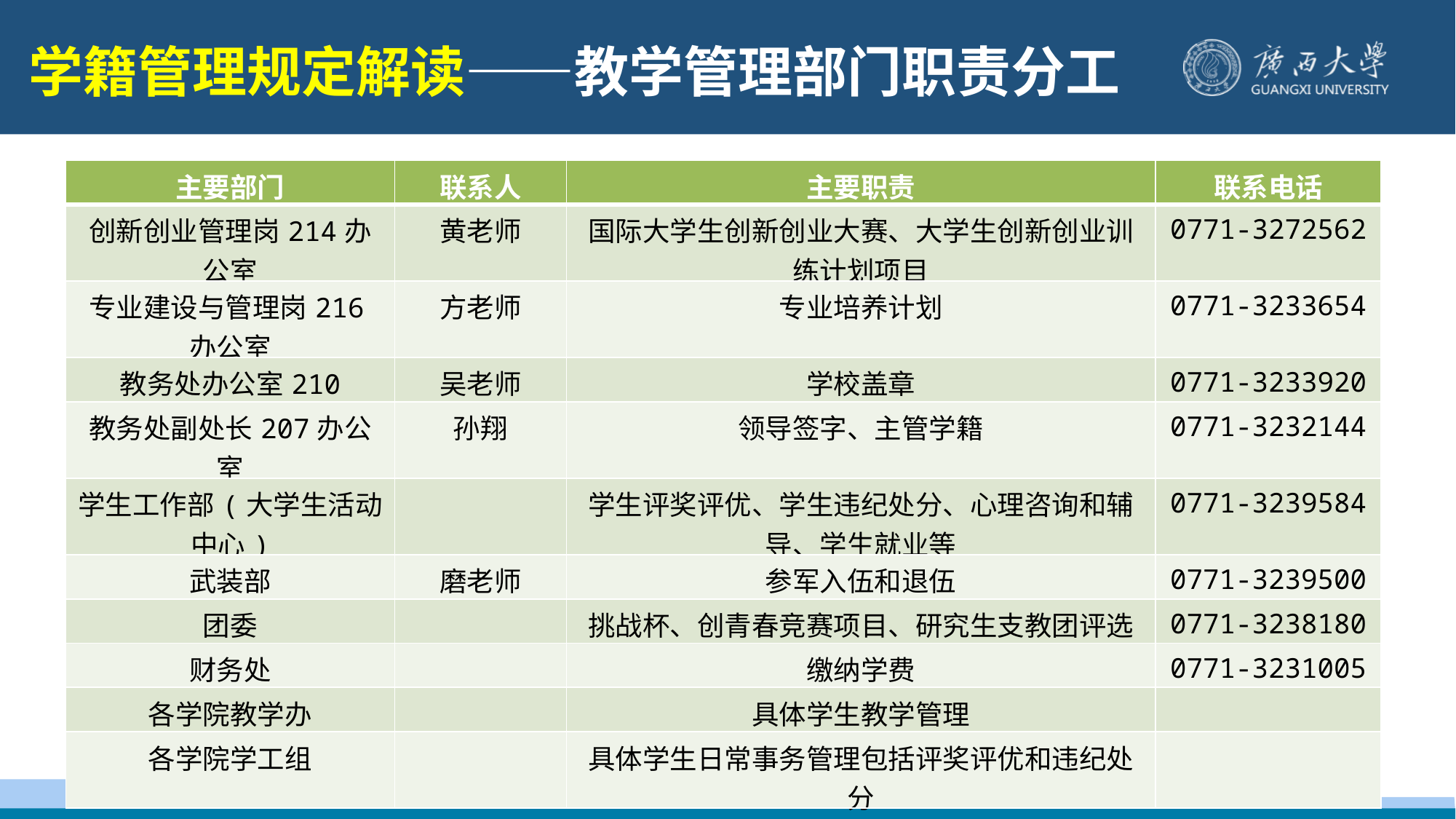

学籍管理规定解读——教学管理部门职责分工
| 主要部门 | 联系人 | 主要职责 | 联系电话 |
| --- | --- | --- | --- |
| 创新创业管理岗214办公室 | 黄老师 | 国际大学生创新创业大赛、大学生创新创业训练计划项目 | 0771-3272562 |
| 专业建设与管理岗216办公室 | 方老师 | 专业培养计划 | 0771-3233654 |
| 教务处办公室210 | 吴老师 | 学校盖章 | 0771-3233920 |
| 教务处副处长207办公室 | 孙翔 | 领导签字、主管学籍 | 0771-3232144 |
| 学生工作部(大学生活动中心) |  | 学生评奖评优、学生违纪处分、心理咨询和辅导、学生就业等 | 0771-3239584 |
| 武装部 | 磨老师 | 参军入伍和退伍 | 0771-3239500 |
| 团委 |  | 挑战杯、创青春竞赛项目、研究生支教团评选 | 0771-3238180 |
| 财务处 |  | 缴纳学费 | 0771-3231005 |
| 各学院教学办 |  | 具体学生教学管理 |  |
| 各学院学工组 |  | 具体学生日常事务管理包括评奖评优和违纪处分 |  |